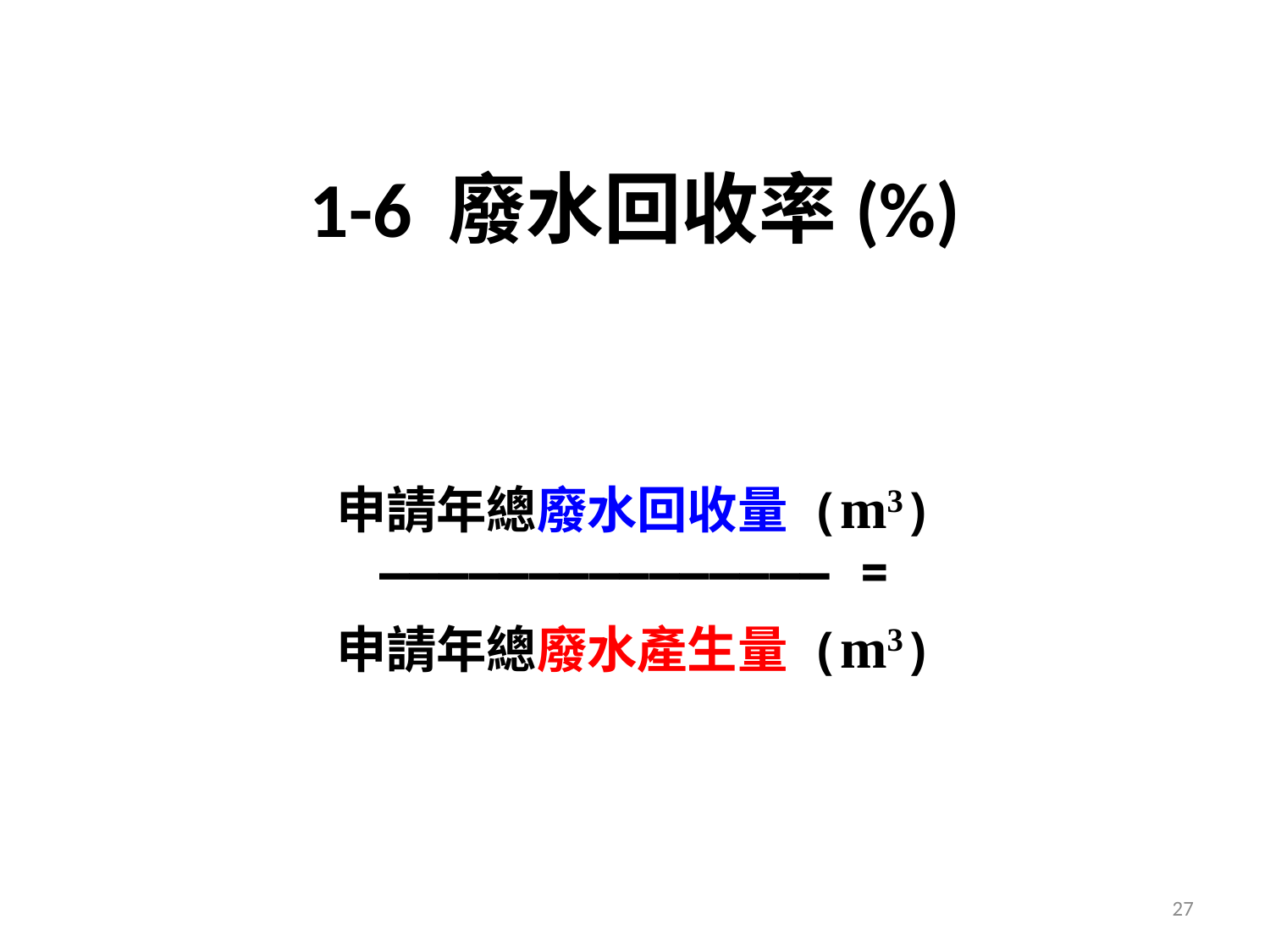

# 1-6 廢水回收率(%)
申請年總廢水回收量 (m3) ――――――――――――――― =
申請年總廢水產生量 (m3)

27